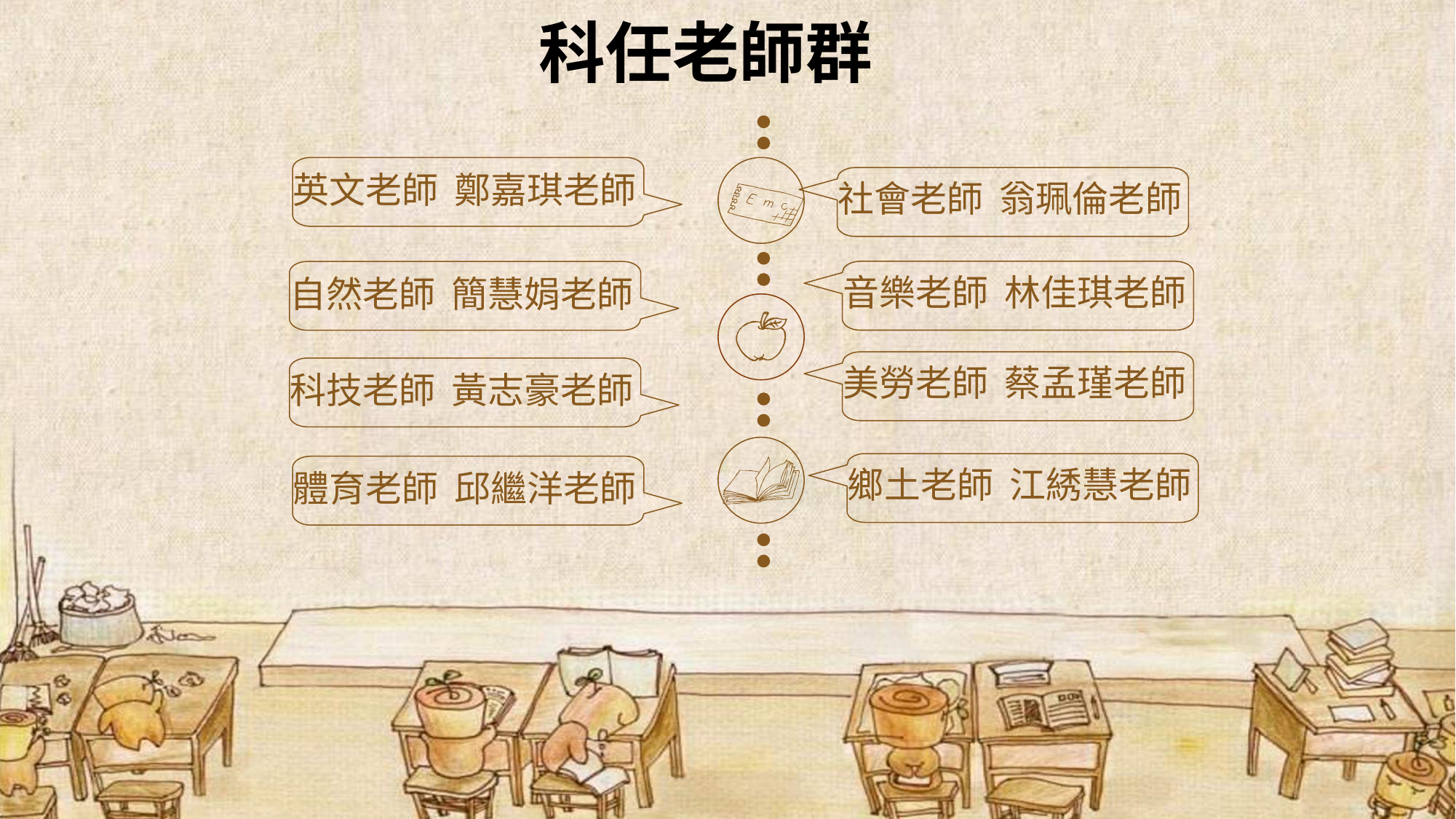

科任老師群

英文老師  鄭嘉琪老師

社會老師  翁珮倫老師

音樂老師  林佳琪老師

自然老師  簡慧娟老師

美勞老師  蔡孟瑾老師

科技老師  黃志豪老師

鄉土老師  江綉慧老師

體育老師  邱繼洋老師